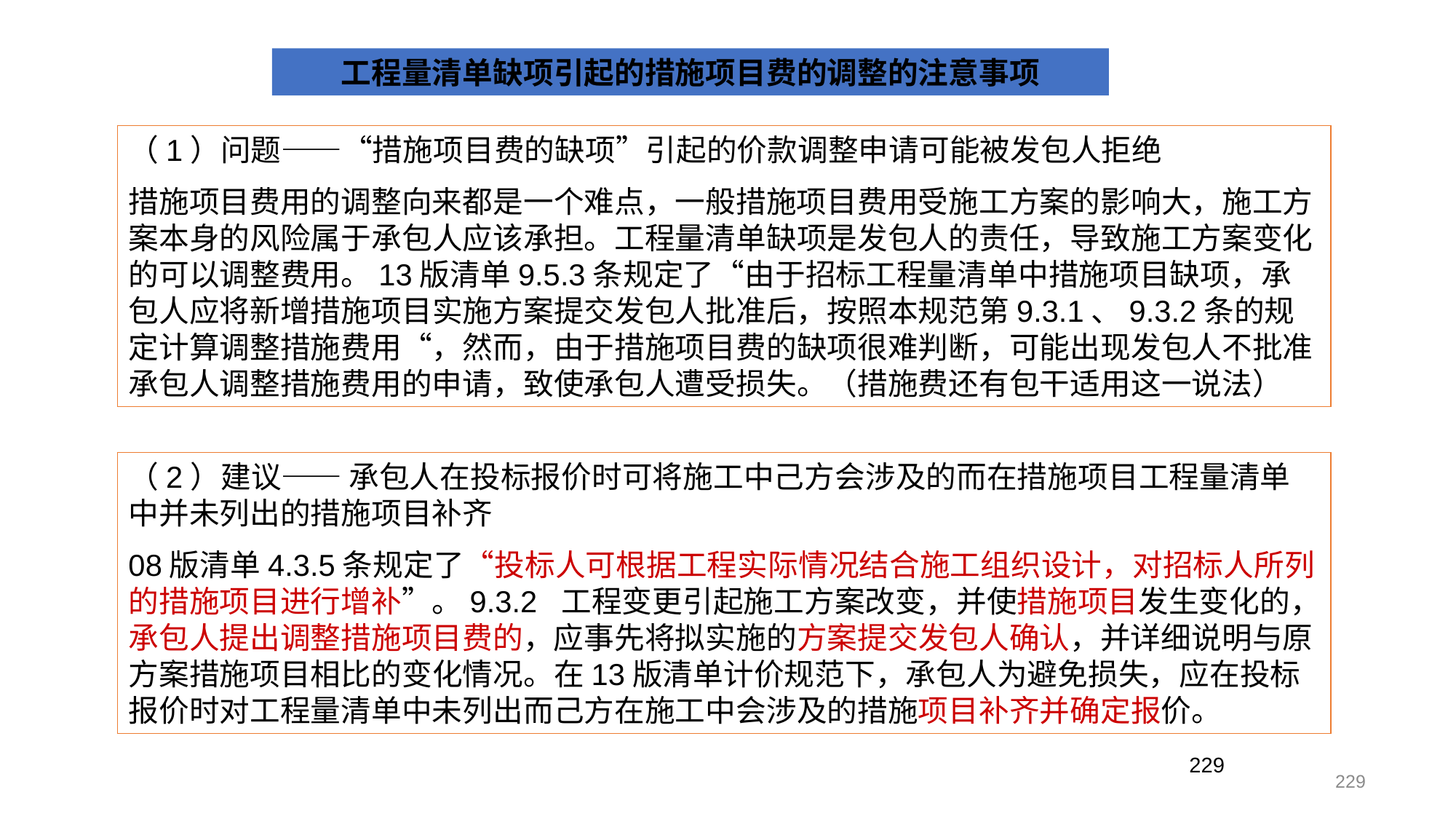

工程量清单缺项引起的措施项目费的调整的注意事项
（1）问题——“措施项目费的缺项”引起的价款调整申请可能被发包人拒绝
措施项目费用的调整向来都是一个难点，一般措施项目费用受施工方案的影响大，施工方案本身的风险属于承包人应该承担。工程量清单缺项是发包人的责任，导致施工方案变化的可以调整费用。13版清单9.5.3条规定了“由于招标工程量清单中措施项目缺项，承包人应将新增措施项目实施方案提交发包人批准后，按照本规范第9.3.1、9.3.2条的规定计算调整措施费用“，然而，由于措施项目费的缺项很难判断，可能出现发包人不批准承包人调整措施费用的申请，致使承包人遭受损失。（措施费还有包干适用这一说法）
（2）建议—— 承包人在投标报价时可将施工中己方会涉及的而在措施项目工程量清单中并未列出的措施项目补齐
08版清单4.3.5条规定了“投标人可根据工程实际情况结合施工组织设计，对招标人所列的措施项目进行增补”。9.3.2  工程变更引起施工方案改变，并使措施项目发生变化的，承包人提出调整措施项目费的，应事先将拟实施的方案提交发包人确认，并详细说明与原方案措施项目相比的变化情况。在13版清单计价规范下，承包人为避免损失，应在投标报价时对工程量清单中未列出而己方在施工中会涉及的措施项目补齐并确定报价。
229
229